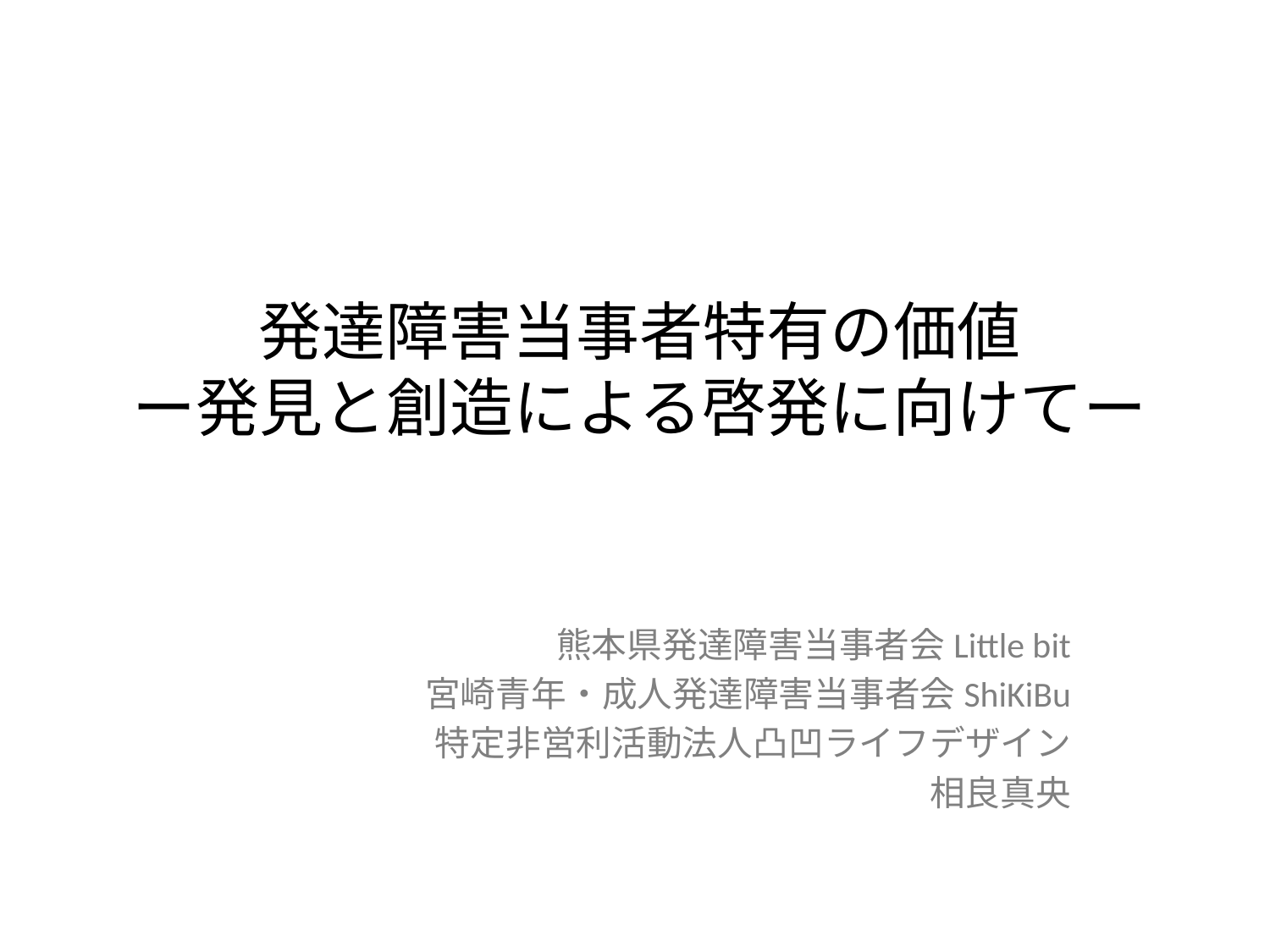

# 発達障害当事者特有の価値 ー発見と創造による啓発に向けてー
熊本県発達障害当事者会Little bit
宮崎青年・成人発達障害当事者会ShiKiBu
特定非営利活動法人凸凹ライフデザイン
相良真央